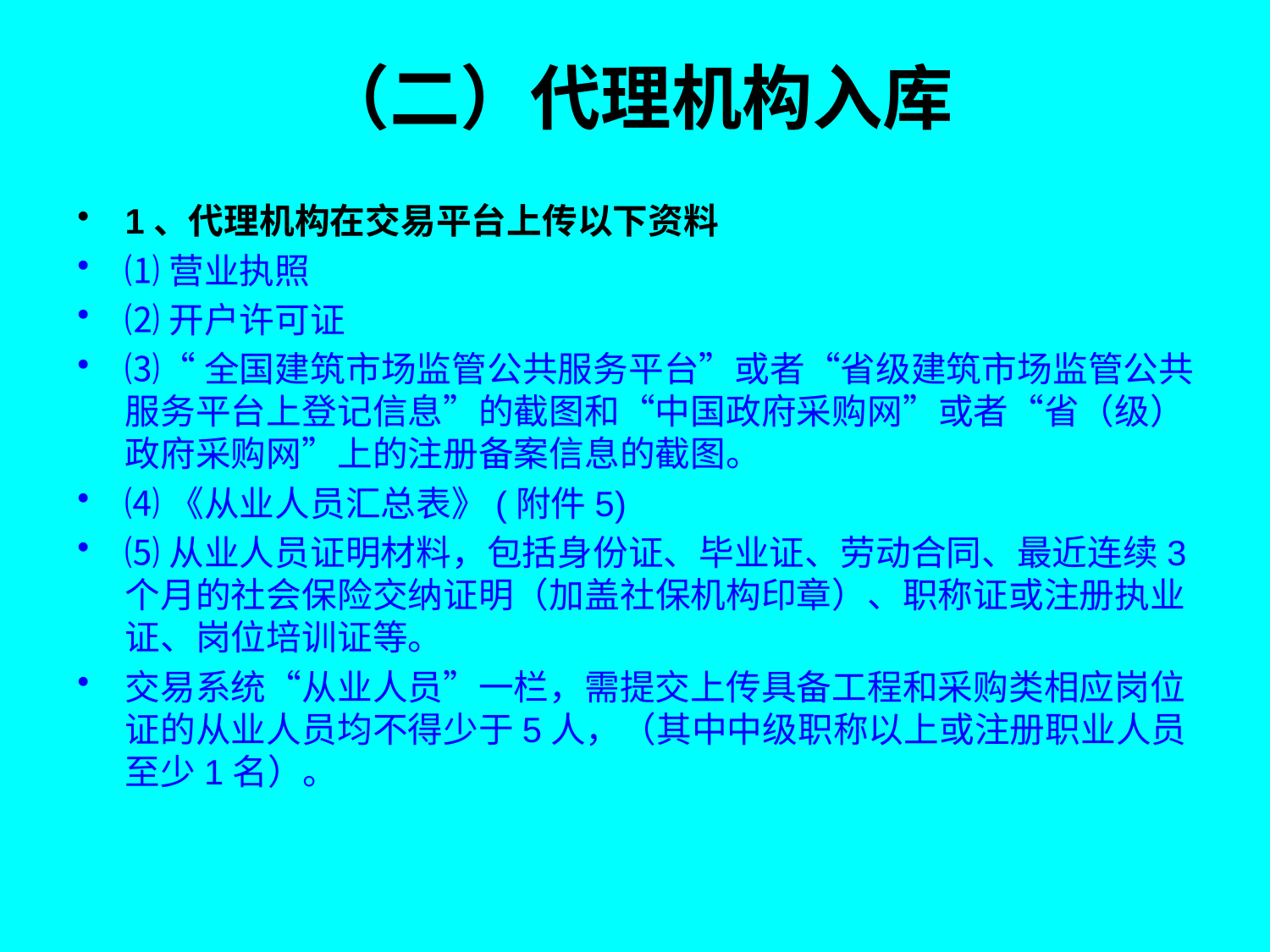

# （二）代理机构入库

1、代理机构在交易平台上传以下资料
⑴营业执照
⑵开户许可证
⑶“全国建筑市场监管公共服务平台”或者“省级建筑市场监管公共服务平台上登记信息”的截图和“中国政府采购网”或者“省（级）政府采购网”上的注册备案信息的截图。
⑷《从业人员汇总表》(附件5)
⑸从业人员证明材料，包括身份证、毕业证、劳动合同、最近连续3个月的社会保险交纳证明（加盖社保机构印章）、职称证或注册执业证、岗位培训证等。
交易系统“从业人员”一栏，需提交上传具备工程和采购类相应岗位证的从业人员均不得少于5人，（其中中级职称以上或注册职业人员至少1名）。